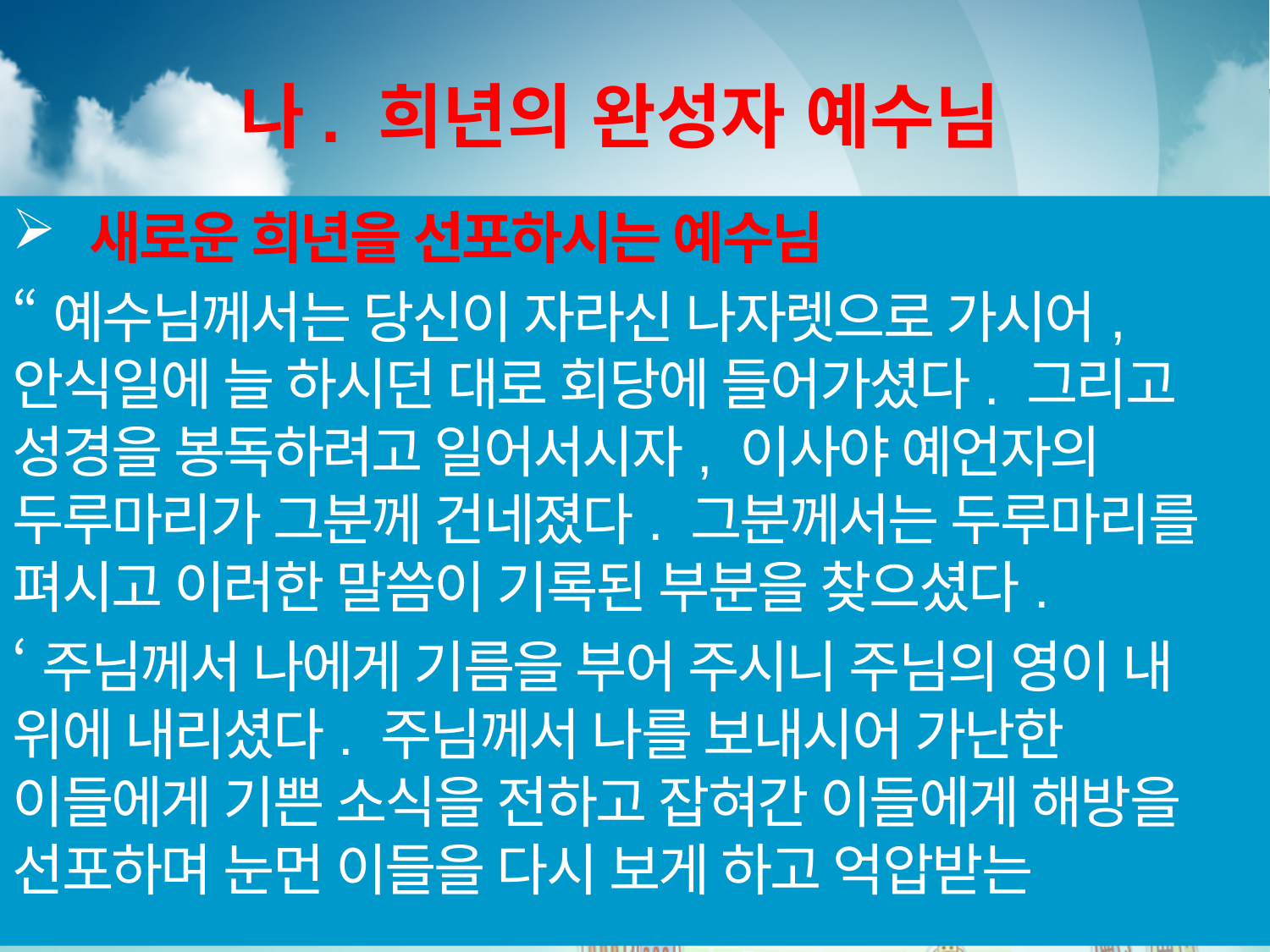

# 나. 희년의 완성자 예수님
 새로운 희년을 선포하시는 예수님
“예수님께서는 당신이 자라신 나자렛으로 가시어, 안식일에 늘 하시던 대로 회당에 들어가셨다. 그리고 성경을 봉독하려고 일어서시자, 이사야 예언자의 두루마리가 그분께 건네졌다. 그분께서는 두루마리를 펴시고 이러한 말씀이 기록된 부분을 찾으셨다.
‘주님께서 나에게 기름을 부어 주시니 주님의 영이 내 위에 내리셨다. 주님께서 나를 보내시어 가난한 이들에게 기쁜 소식을 전하고 잡혀간 이들에게 해방을 선포하며 눈먼 이들을 다시 보게 하고 억압받는